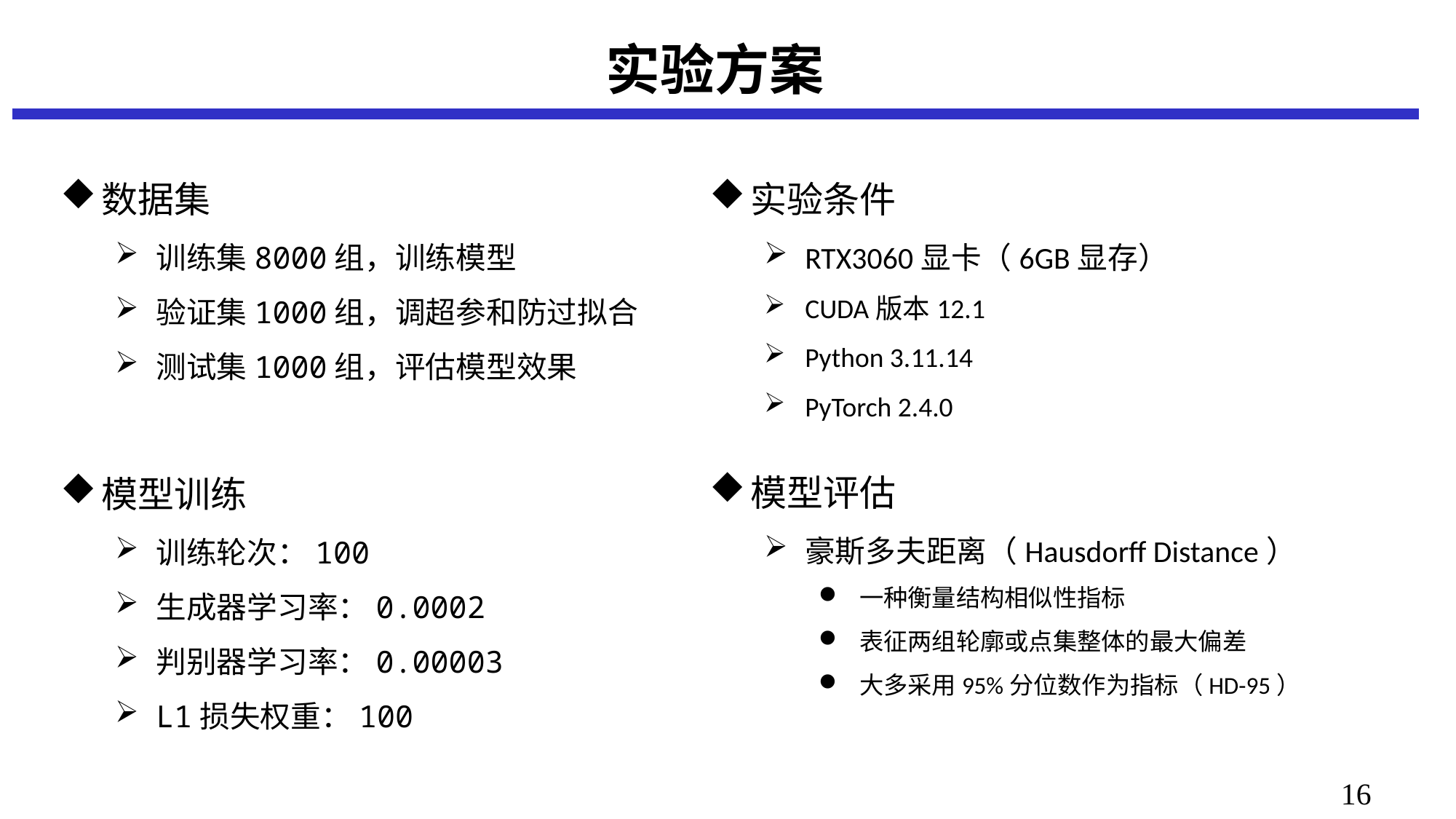

# 实验方案
数据集
训练集8000组，训练模型
验证集1000组，调超参和防过拟合
测试集1000组，评估模型效果

模型训练
训练轮次：100
生成器学习率：0.0002
判别器学习率：0.00003
L1损失权重：100
实验条件
RTX3060显卡（6GB显存）
CUDA版本12.1
Python 3.11.14
PyTorch 2.4.0

模型评估
豪斯多夫距离（Hausdorff Distance）
一种衡量结构相似性指标
表征两组轮廓或点集整体的最大偏差
大多采用95%分位数作为指标（HD-95）

16